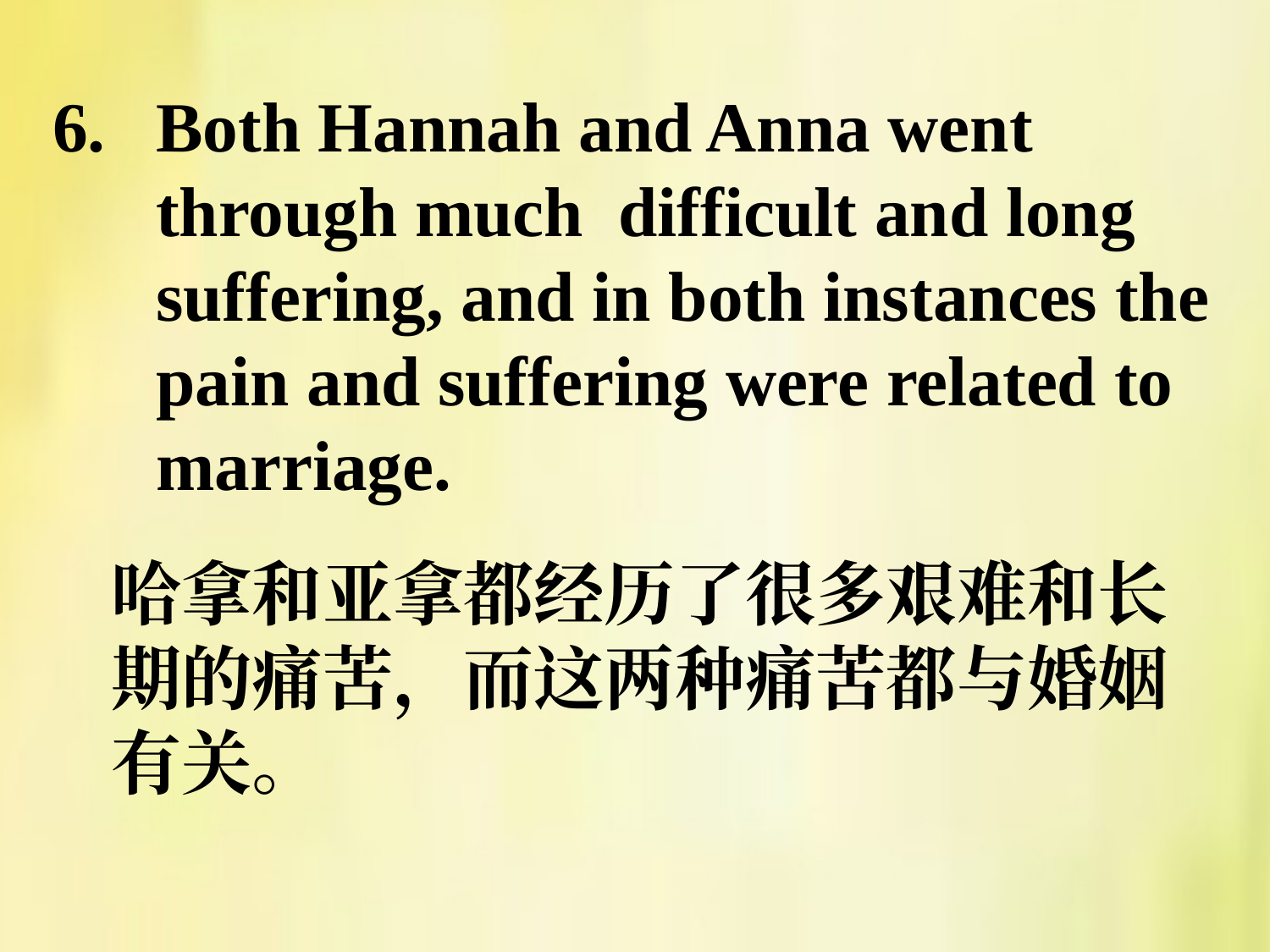

Both Hannah and Anna went through much  difficult and long suffering, and in both instances the pain and suffering were related to marriage.
哈拿和亚拿都经历了很多艰难和长期的痛苦，而这两种痛苦都与婚姻有关。